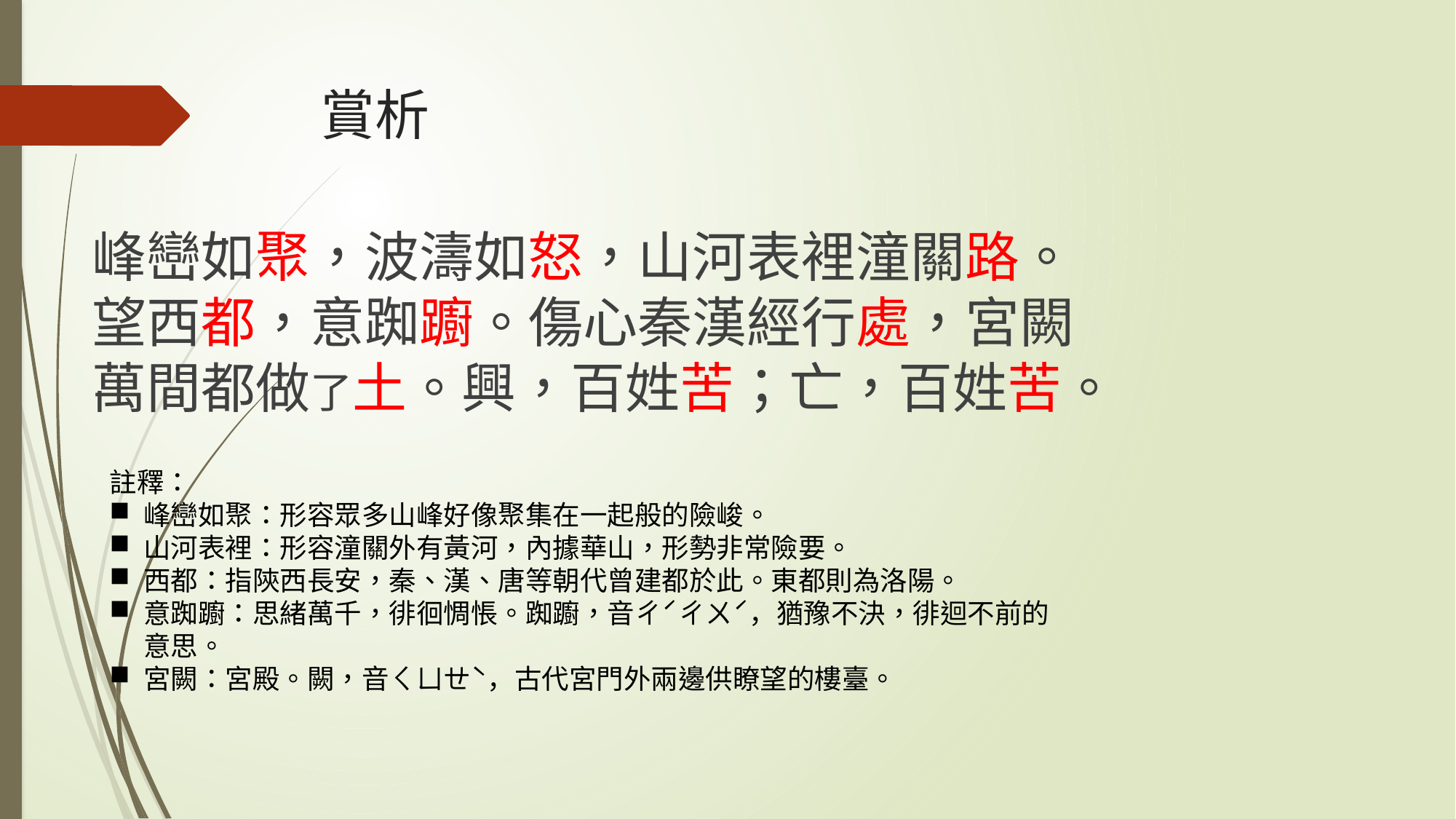

# 賞析
峰巒如聚，波濤如怒，山河表裡潼關路。望西都，意踟躕。傷心秦漢經行處，宮闕萬間都做了土。興，百姓苦；亡，百姓苦。

註釋：
峰巒如聚：形容眾多山峰好像聚集在一起般的險峻。
山河表裡：形容潼關外有黃河，內據華山，形勢非常險要。
西都：指陝西長安，秦、漢、唐等朝代曾建都於此。東都則為洛陽。
意踟躕：思緒萬千，徘徊惆悵。踟躕，音ㄔˊㄔㄨˊ，猶豫不決，徘迴不前的意思。
宮闕：宮殿。闕，音ㄑㄩㄝˋ，古代宮門外兩邊供瞭望的樓臺。